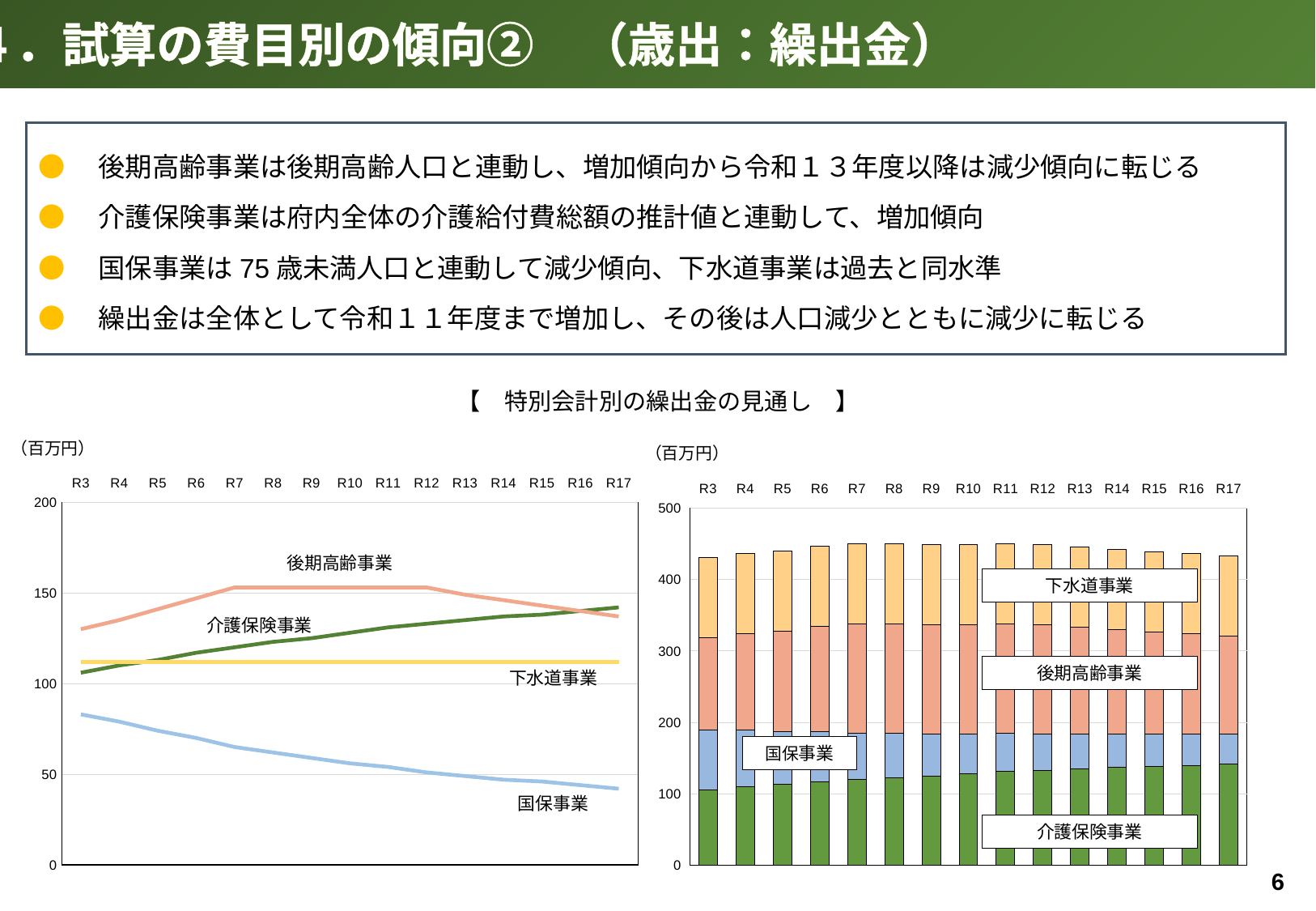

４．試算の費目別の傾向②　（歳出：繰出金）

●　後期高齢事業は後期高齢人口と連動し、増加傾向から令和１３年度以降は減少傾向に転じる
●　介護保険事業は府内全体の介護給付費総額の推計値と連動して、増加傾向
●　国保事業は75歳未満人口と連動して減少傾向、下水道事業は過去と同水準
●　繰出金は全体として令和１１年度まで増加し、その後は人口減少とともに減少に転じる
【　特別会計別の繰出金の見通し　】
（百万円）
（百万円）

### Chart

| Category |  |  |  |  |
|---|---|---|---|---|
| R3 | 106.0 | 83.0 | 130.0 | 112.0 |
| R4 | 110.0 | 79.0 | 135.0 | 112.0 |
| R5 | 113.0 | 74.0 | 141.0 | 112.0 |
| R6 | 117.0 | 70.0 | 147.0 | 112.0 |
| R7 | 120.0 | 65.0 | 153.0 | 112.0 |
| R8 | 123.0 | 62.0 | 153.0 | 112.0 |
| R9 | 125.0 | 59.0 | 153.0 | 112.0 |
| R10 | 128.0 | 56.0 | 153.0 | 112.0 |
| R11 | 131.0 | 54.0 | 153.0 | 112.0 |
| R12 | 133.0 | 51.0 | 153.0 | 112.0 |
| R13 | 135.0 | 49.0 | 149.0 | 112.0 |
| R14 | 137.0 | 47.0 | 146.0 | 112.0 |
| R15 | 138.0 | 46.0 | 143.0 | 112.0 |
| R16 | 140.0 | 44.0 | 140.0 | 112.0 |
| R17 | 142.0 | 42.0 | 137.0 | 112.0 |

### Chart

| Category | 介護 | 国保 | 後期高齢 | 下水 |
|---|---|---|---|---|
| R3 | 106.0 | 83.0 | 130.0 | 112.0 |
| R4 | 110.0 | 79.0 | 135.0 | 112.0 |
| R5 | 113.0 | 74.0 | 141.0 | 112.0 |
| R6 | 117.0 | 70.0 | 147.0 | 112.0 |
| R7 | 120.0 | 65.0 | 153.0 | 112.0 |
| R8 | 123.0 | 62.0 | 153.0 | 112.0 |
| R9 | 125.0 | 59.0 | 153.0 | 112.0 |
| R10 | 128.0 | 56.0 | 153.0 | 112.0 |
| R11 | 131.0 | 54.0 | 153.0 | 112.0 |
| R12 | 133.0 | 51.0 | 153.0 | 112.0 |
| R13 | 135.0 | 49.0 | 149.0 | 112.0 |
| R14 | 137.0 | 47.0 | 146.0 | 112.0 |
| R15 | 138.0 | 46.0 | 143.0 | 112.0 |
| R16 | 140.0 | 44.0 | 140.0 | 112.0 |
| R17 | 142.0 | 42.0 | 137.0 | 112.0 |
後期高齢事業
下水道事業
介護保険事業
下水道事業
後期高齢事業
国保事業
国保事業
介護保険事業
6